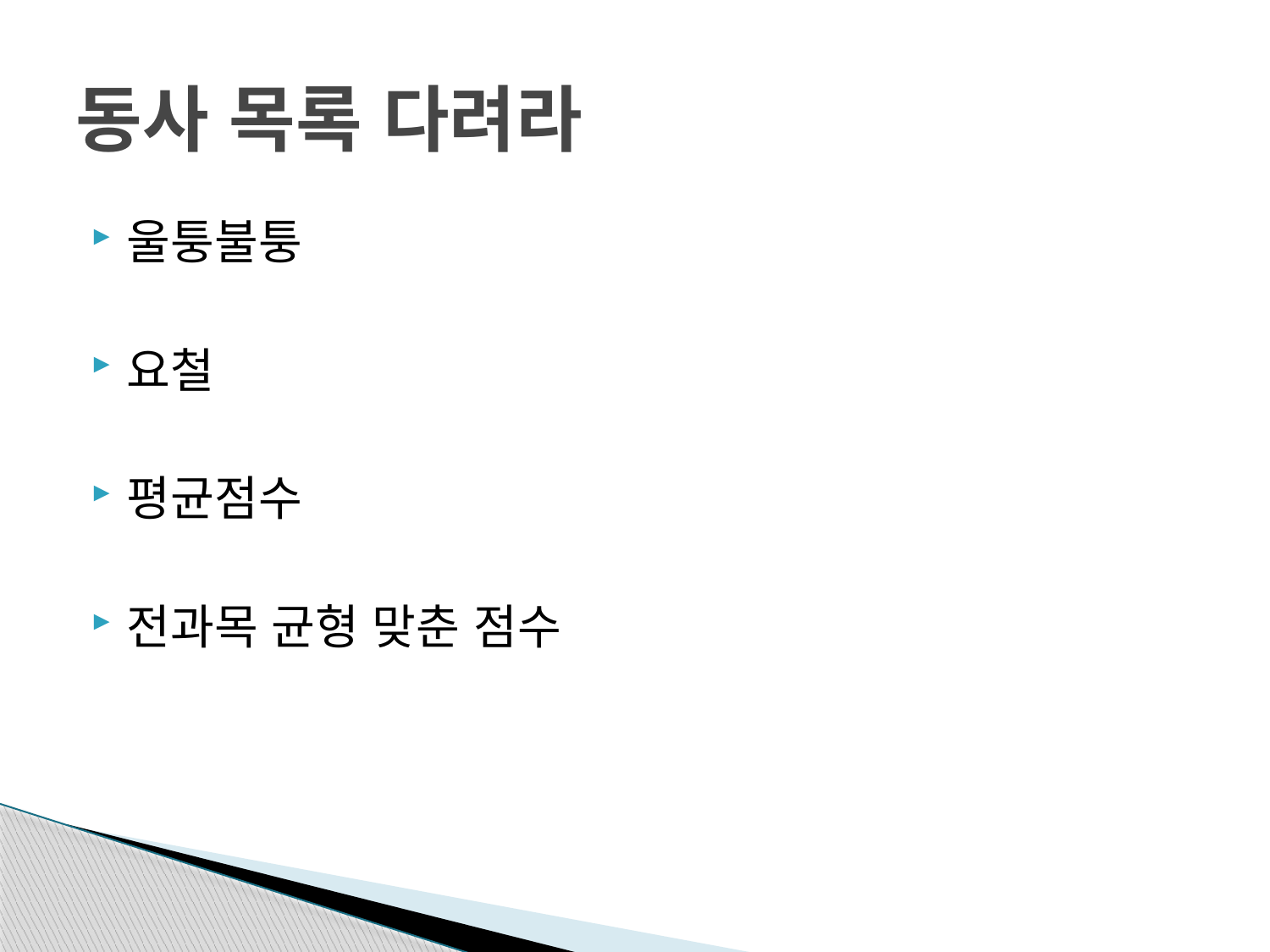

# 동사 목록 다려라
울퉁불퉁

요철

평균점수

전과목 균형 맞춘 점수